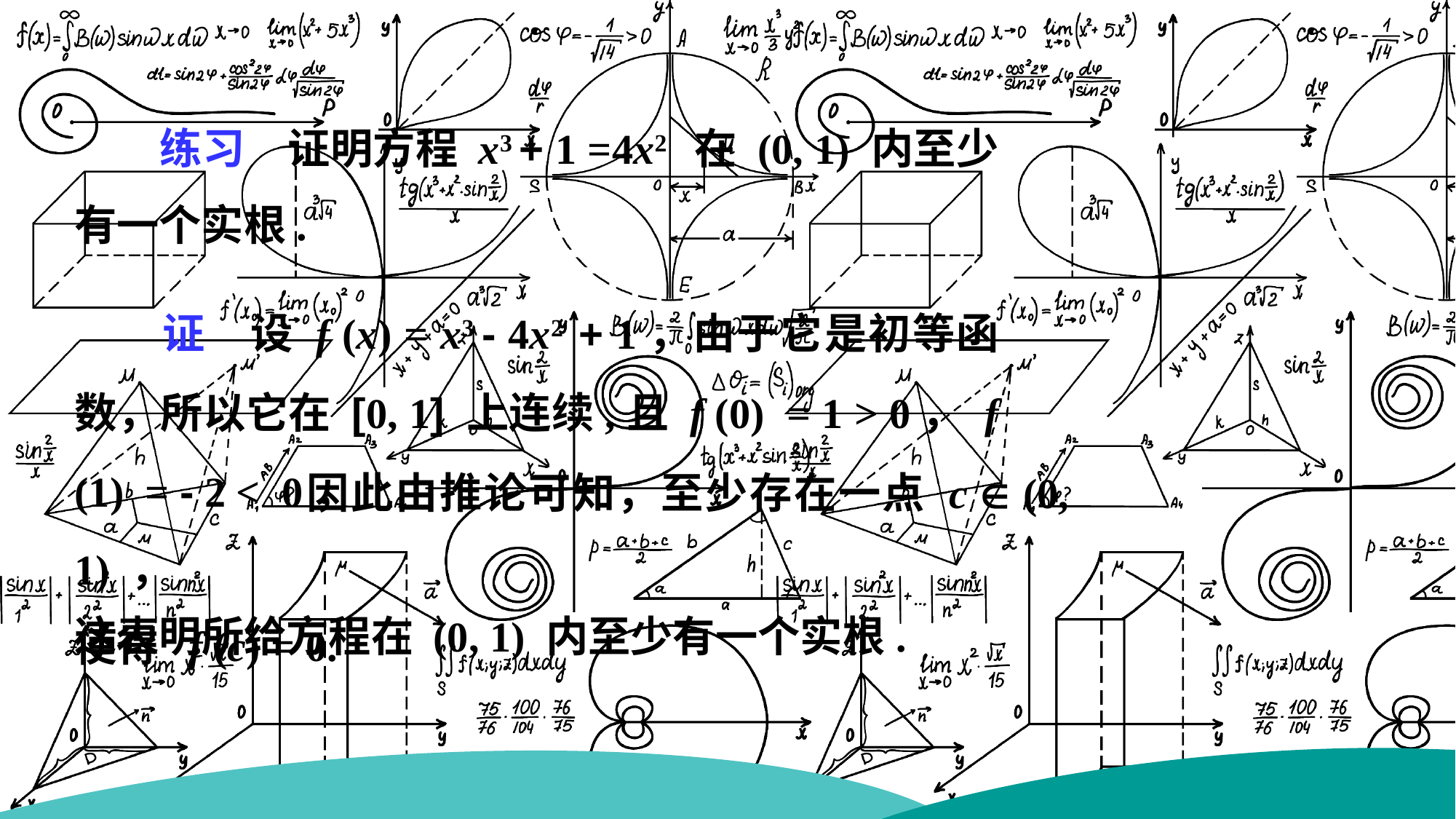

练习　证明方程 x3 + 1 =4x2  在 (0, 1) 内至少有一个实根.
　　证　设 f (x) = x3 - 4x2  + 1，由于它是初等函数，所以它在 [0, 1] 上连续,且 f (0)  = 1 > 0， f (1)  = - 2 <  0，
                   因此由推论可知，至少存在一点 c ∈ (0, 1) ，
使得  f (c) = 0.
这表明所给方程在 (0, 1) 内至少有一个实根 .